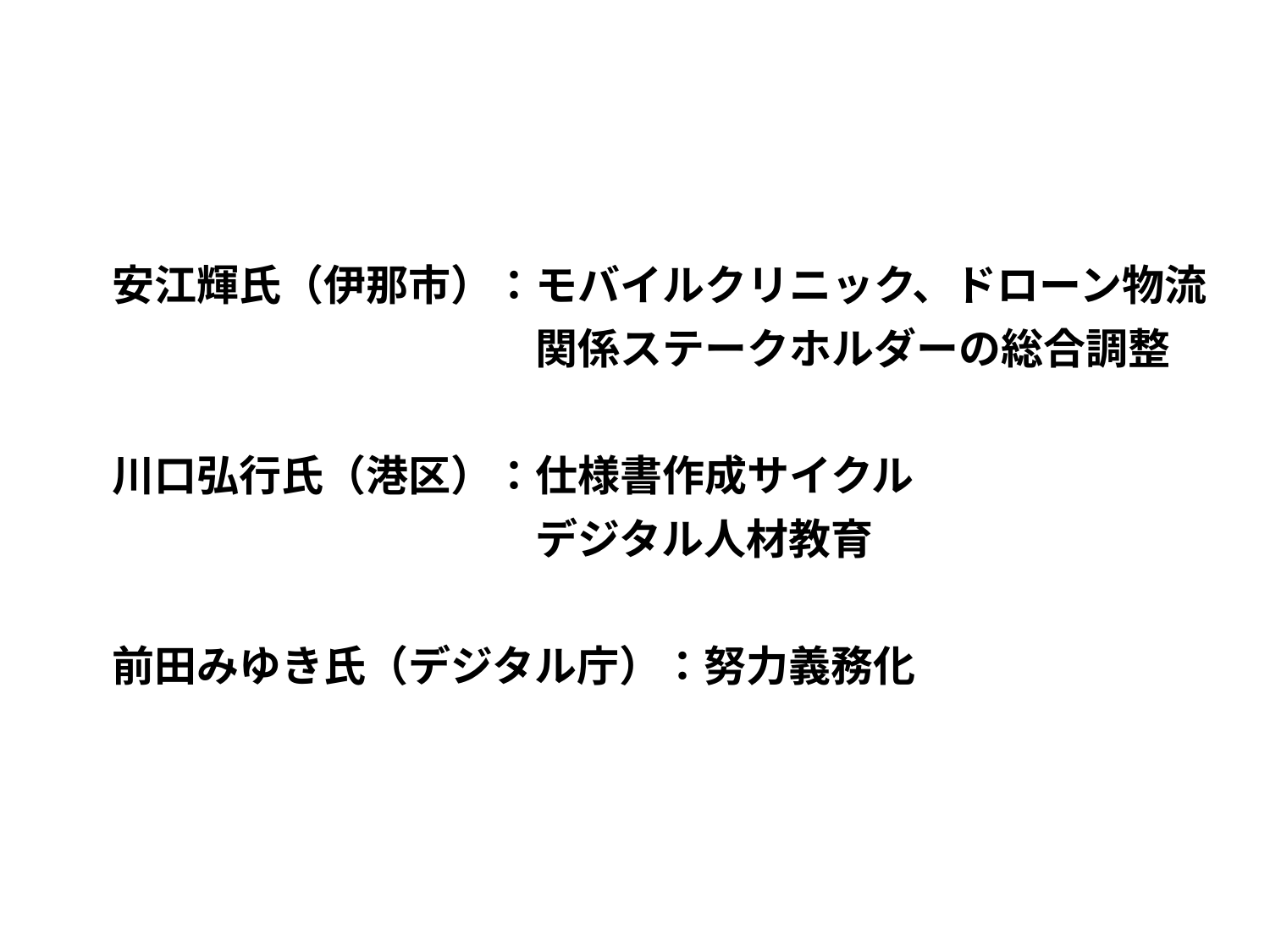

安江輝氏（伊那市）：モバイルクリニック、ドローン物流
　　　　　　　　　　関係ステークホルダーの総合調整

川口弘行氏（港区）：仕様書作成サイクル
　　　　　　　　　　デジタル人材教育

前田みゆき氏（デジタル庁）：努力義務化